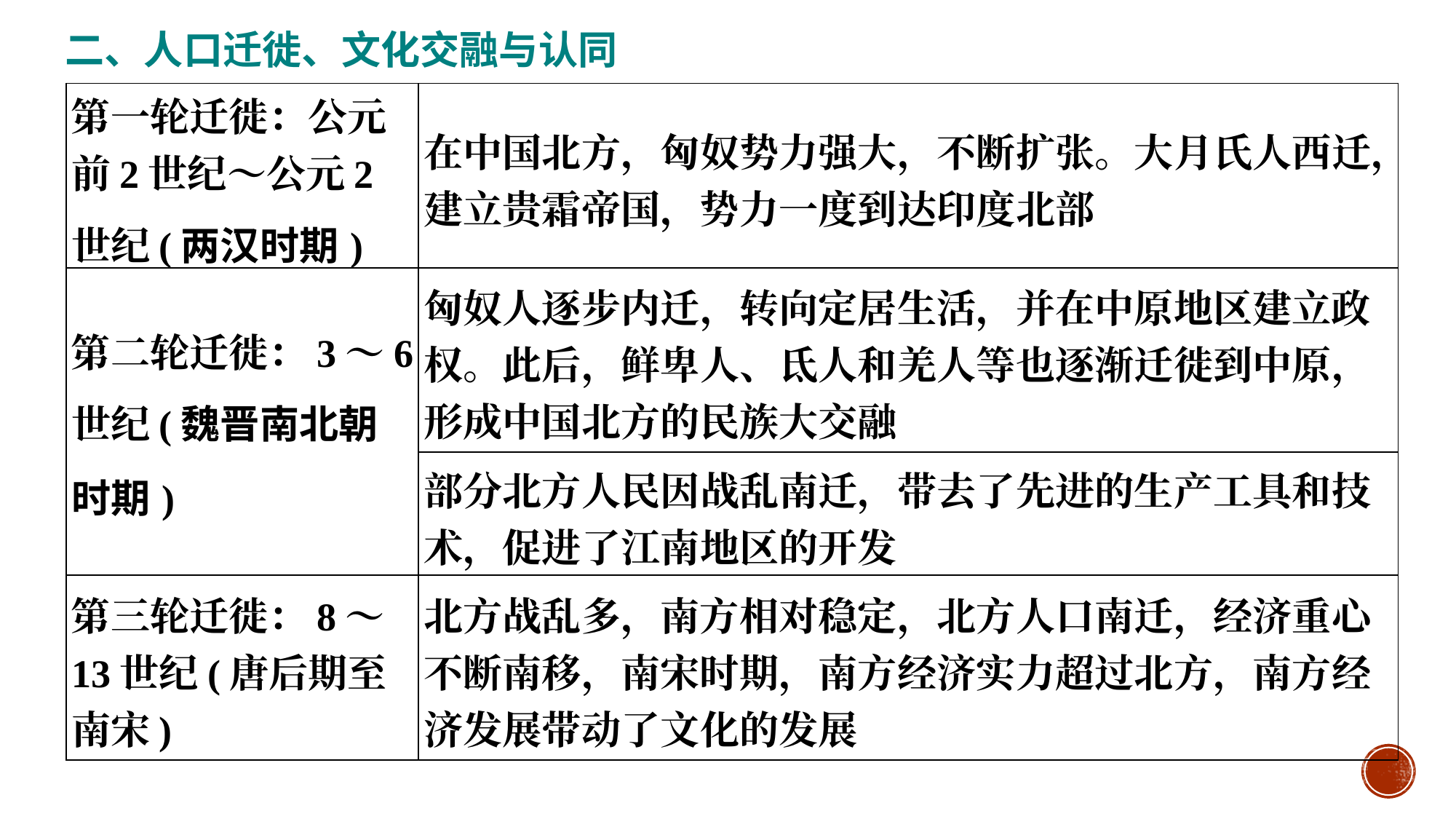

二、人口迁徙、文化交融与认同
#
| 第一轮迁徙：公元前2世纪～公元2世纪(两汉时期) | 在中国北方，匈奴势力强大，不断扩张。大月氏人西迁，建立贵霜帝国，势力一度到达印度北部 |
| --- | --- |
| 第二轮迁徙：3～6世纪(魏晋南北朝时期) | 匈奴人逐步内迁，转向定居生活，并在中原地区建立政权。此后，鲜卑人、氐人和羌人等也逐渐迁徙到中原，形成中国北方的民族大交融 |
|  | 部分北方人民因战乱南迁，带去了先进的生产工具和技术，促进了江南地区的开发 |
| 第三轮迁徙：8～13世纪(唐后期至南宋) | 北方战乱多，南方相对稳定，北方人口南迁，经济重心不断南移，南宋时期，南方经济实力超过北方，南方经济发展带动了文化的发展 |